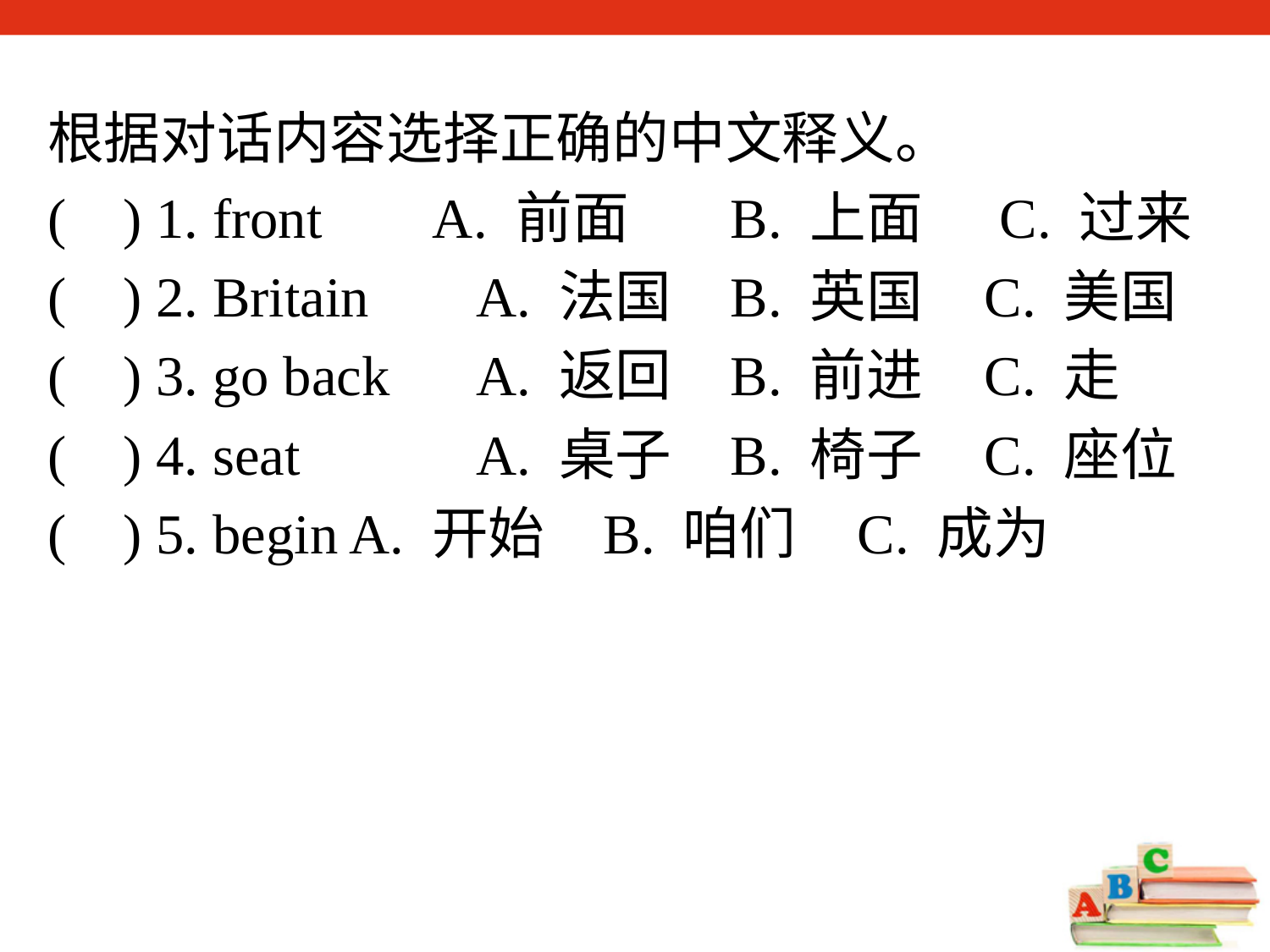

根据对话内容选择正确的中文释义。
(    ) 1. front        A. 前面	B. 上面     C. 过来
(    ) 2. Britain	A. 法国	B. 英国	C. 美国
(    ) 3. go back	A. 返回	B. 前进	C. 走
(    ) 4. seat		A. 桌子	B. 椅子	C. 座位
(    ) 5. begin	A. 开始	B. 咱们	C. 成为